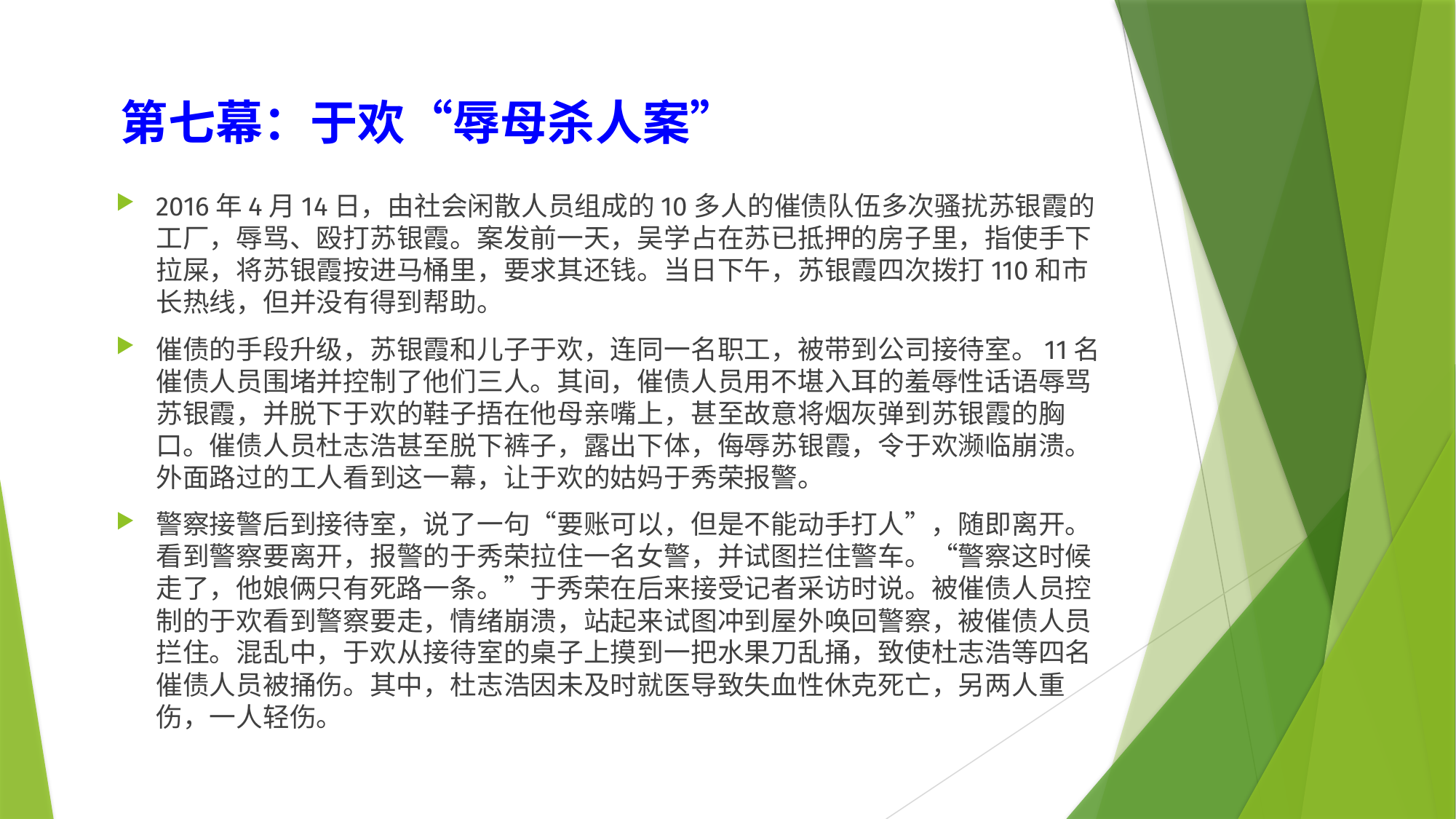

# 第七幕：于欢“辱母杀人案”
2016年4月14日，由社会闲散人员组成的10多人的催债队伍多次骚扰苏银霞的工厂，辱骂、殴打苏银霞。案发前一天，吴学占在苏已抵押的房子里，指使手下拉屎，将苏银霞按进马桶里，要求其还钱。当日下午，苏银霞四次拨打110和市长热线，但并没有得到帮助。
催债的手段升级，苏银霞和儿子于欢，连同一名职工，被带到公司接待室。11名催债人员围堵并控制了他们三人。其间，催债人员用不堪入耳的羞辱性话语辱骂苏银霞，并脱下于欢的鞋子捂在他母亲嘴上，甚至故意将烟灰弹到苏银霞的胸口。催债人员杜志浩甚至脱下裤子，露出下体，侮辱苏银霞，令于欢濒临崩溃。外面路过的工人看到这一幕，让于欢的姑妈于秀荣报警。
警察接警后到接待室，说了一句“要账可以，但是不能动手打人”，随即离开。看到警察要离开，报警的于秀荣拉住一名女警，并试图拦住警车。“警察这时候走了，他娘俩只有死路一条。”于秀荣在后来接受记者采访时说。被催债人员控制的于欢看到警察要走，情绪崩溃，站起来试图冲到屋外唤回警察，被催债人员拦住。混乱中，于欢从接待室的桌子上摸到一把水果刀乱捅，致使杜志浩等四名催债人员被捅伤。其中，杜志浩因未及时就医导致失血性休克死亡，另两人重伤，一人轻伤。